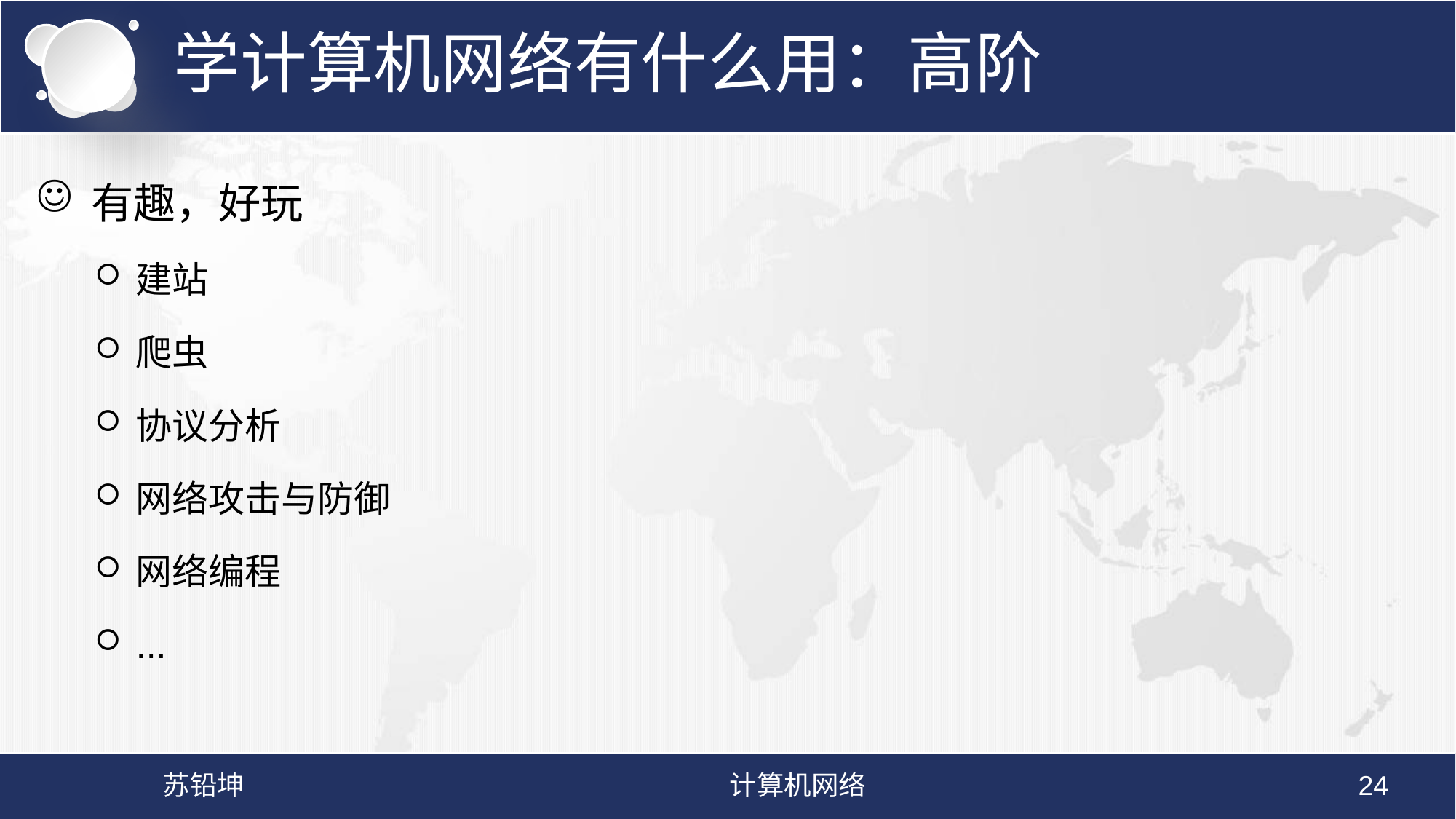

# 学计算机网络有什么用：高阶

有趣，好玩
建站
爬虫
协议分析
网络攻击与防御
网络编程
...
苏铅坤
计算机网络
24